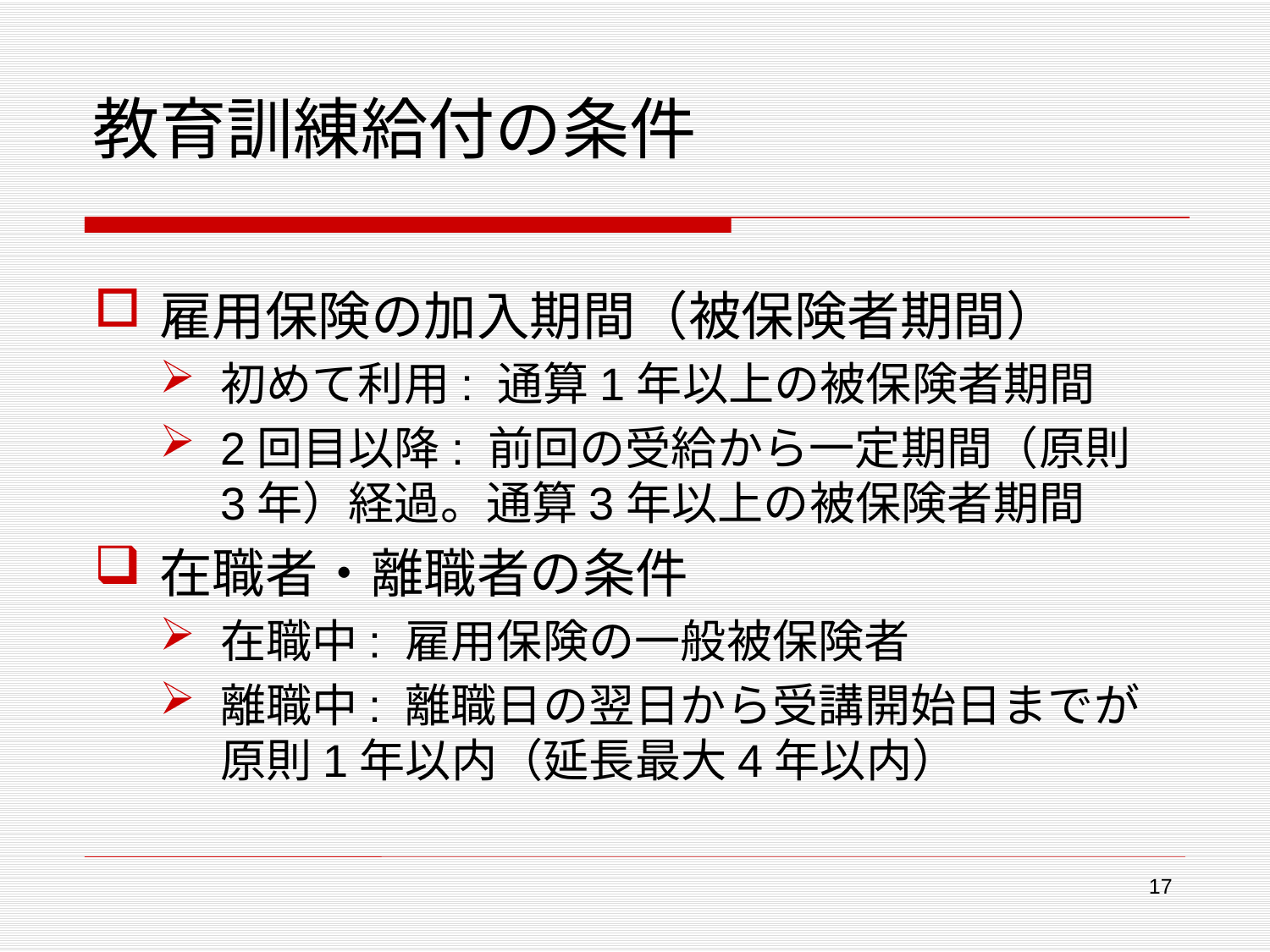

# 教育訓練給付の条件
雇用保険の加入期間（被保険者期間）
初めて利用: 通算1年以上の被保険者期間
2回目以降: 前回の受給から一定期間（原則3年）経過。通算3年以上の被保険者期間
在職者・離職者の条件
在職中: 雇用保険の一般被保険者
離職中: 離職日の翌日から受講開始日までが原則1年以内（延長最大4年以内）
17